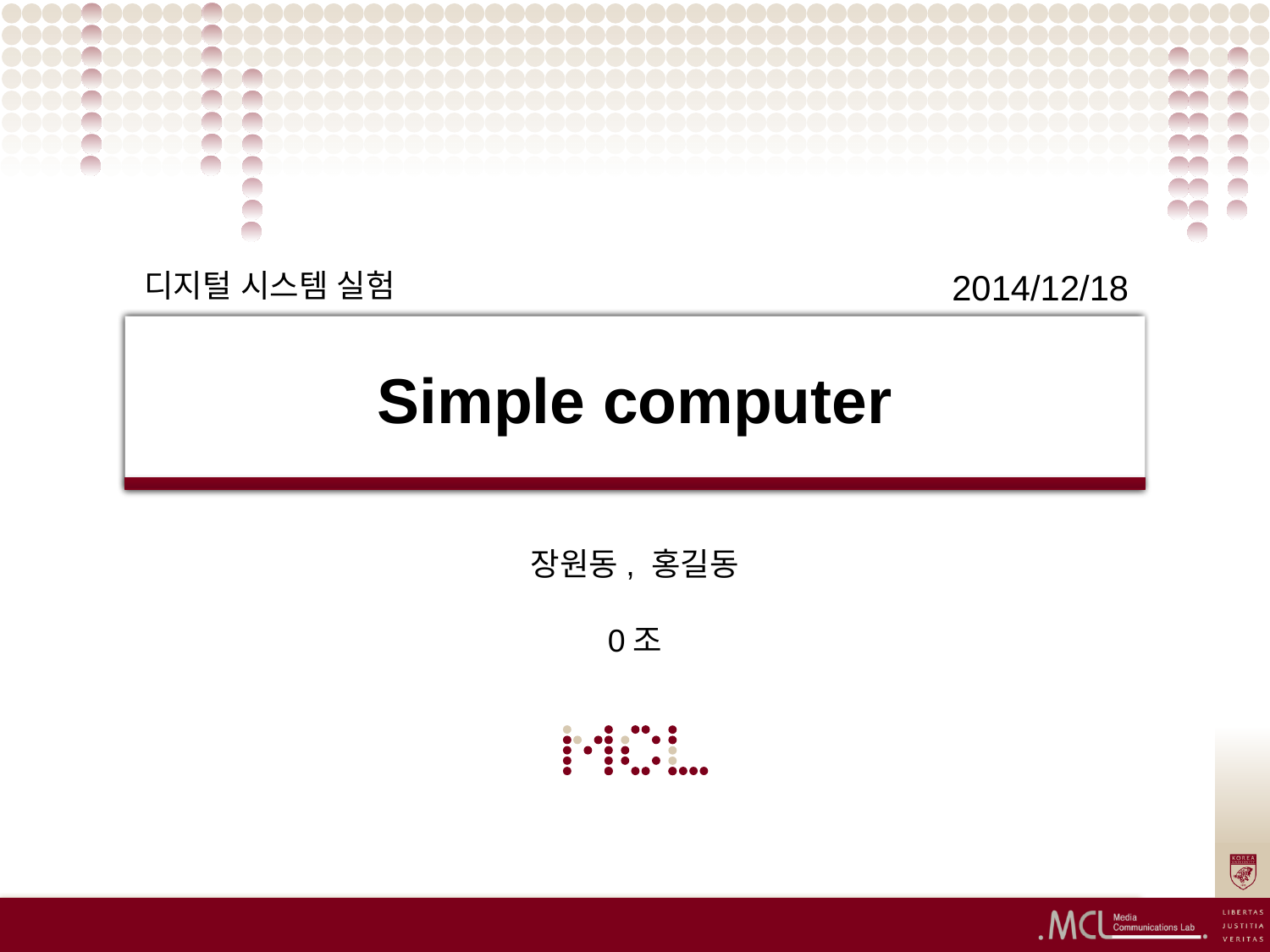

디지털 시스템 실험
2014/12/18
# Simple computer
장원동, 홍길동

0조